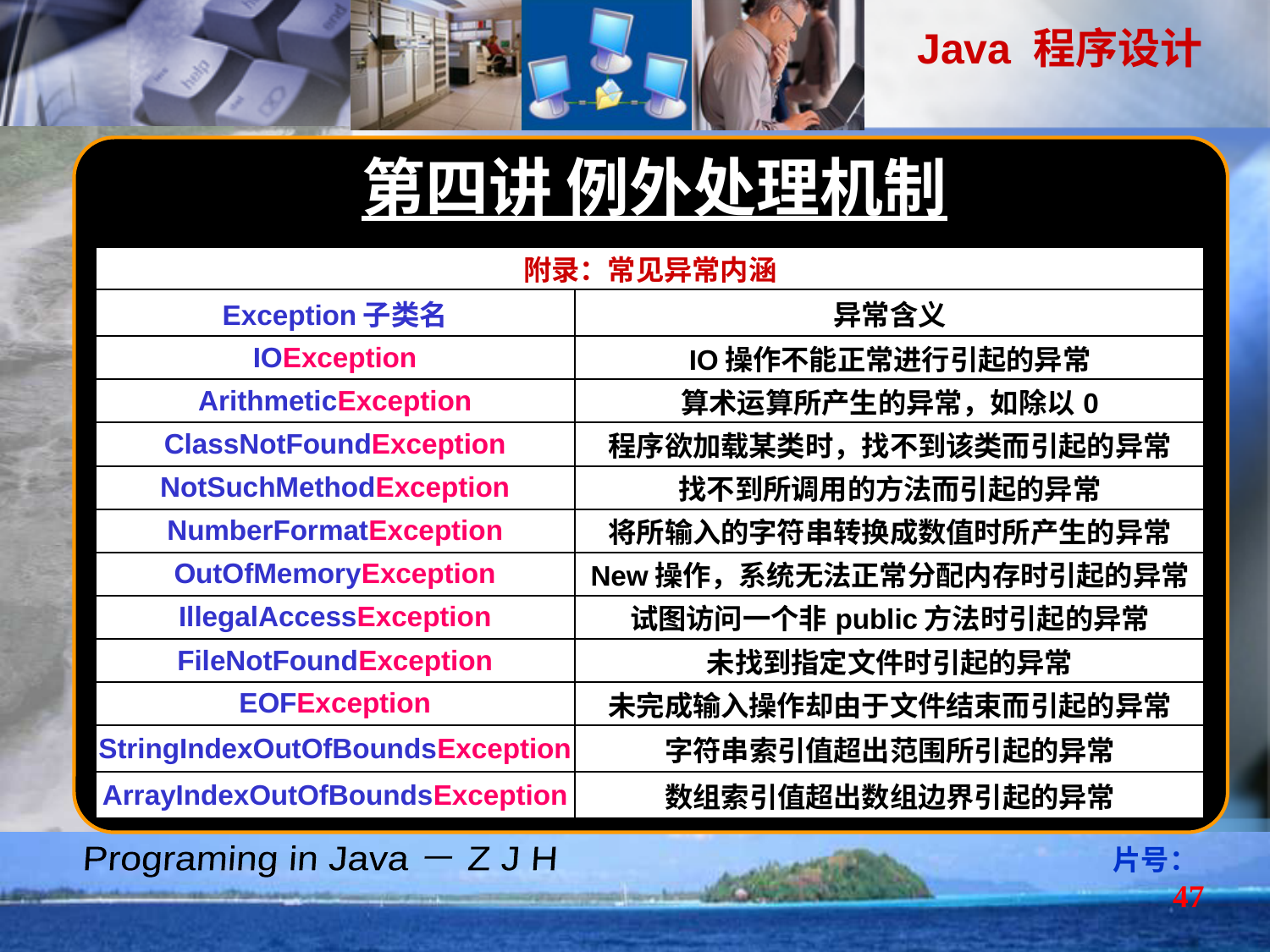

第四讲 例外处理机制

| 附录：常见异常内涵 |  |
| --- | --- |
| Exception子类名 | 异常含义 |
| IOException | IO操作不能正常进行引起的异常 |
| ArithmeticException | 算术运算所产生的异常，如除以0 |
| ClassNotFoundException | 程序欲加载某类时，找不到该类而引起的异常 |
| NotSuchMethodException | 找不到所调用的方法而引起的异常 |
| NumberFormatException | 将所输入的字符串转换成数值时所产生的异常 |
| OutOfMemoryException | New操作，系统无法正常分配内存时引起的异常 |
| IllegalAccessException | 试图访问一个非public方法时引起的异常 |
| FileNotFoundException | 未找到指定文件时引起的异常 |
| EOFException | 未完成输入操作却由于文件结束而引起的异常 |
| StringIndexOutOfBoundsException | 字符串索引值超出范围所引起的异常 |
| ArrayIndexOutOfBoundsException | 数组索引值超出数组边界引起的异常 |
片号：47